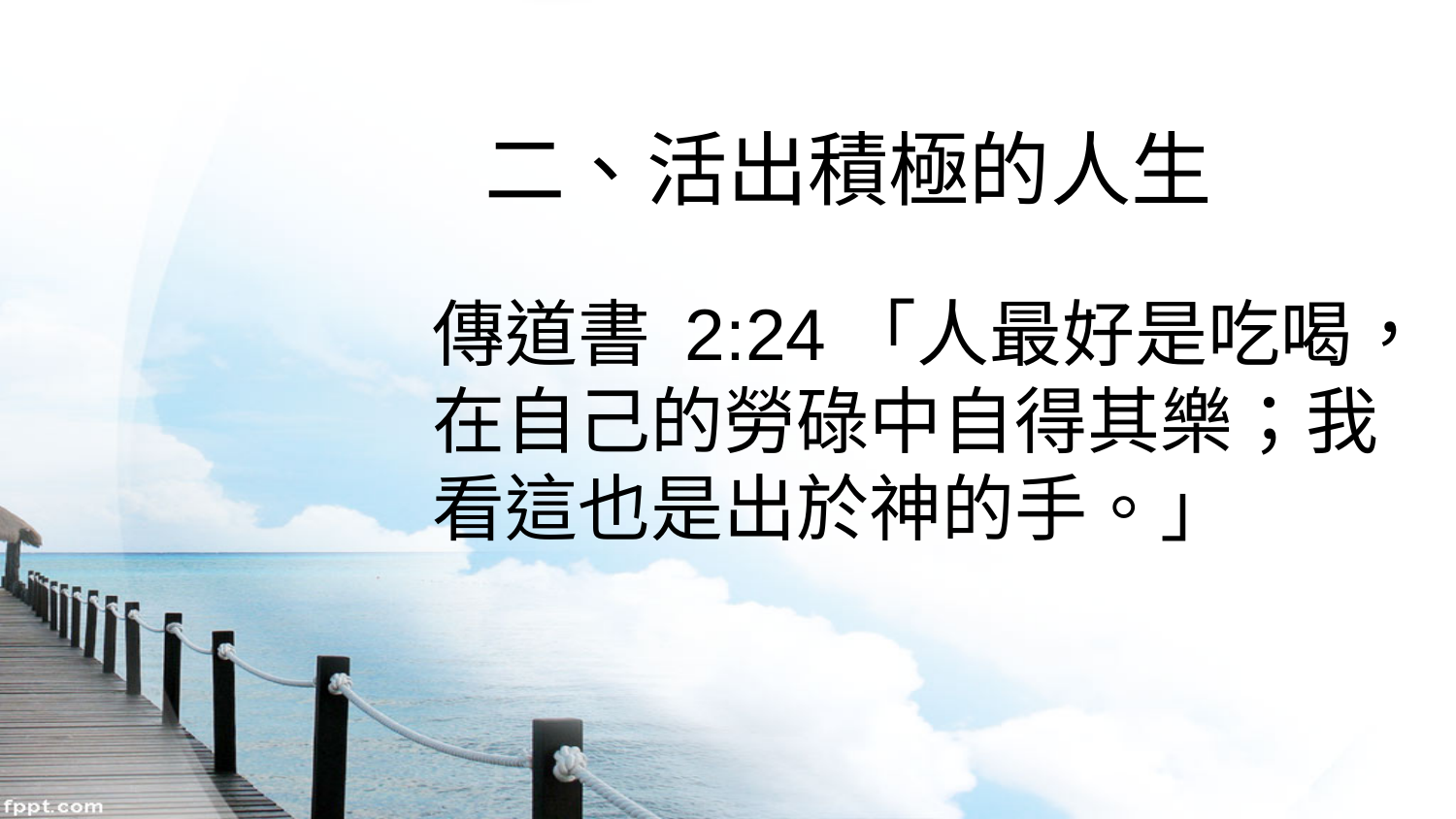

二、活出積極的人生

傳道書 2:24「人最好是吃喝，在自己的勞碌中自得其樂；我看這也是出於神的手。」